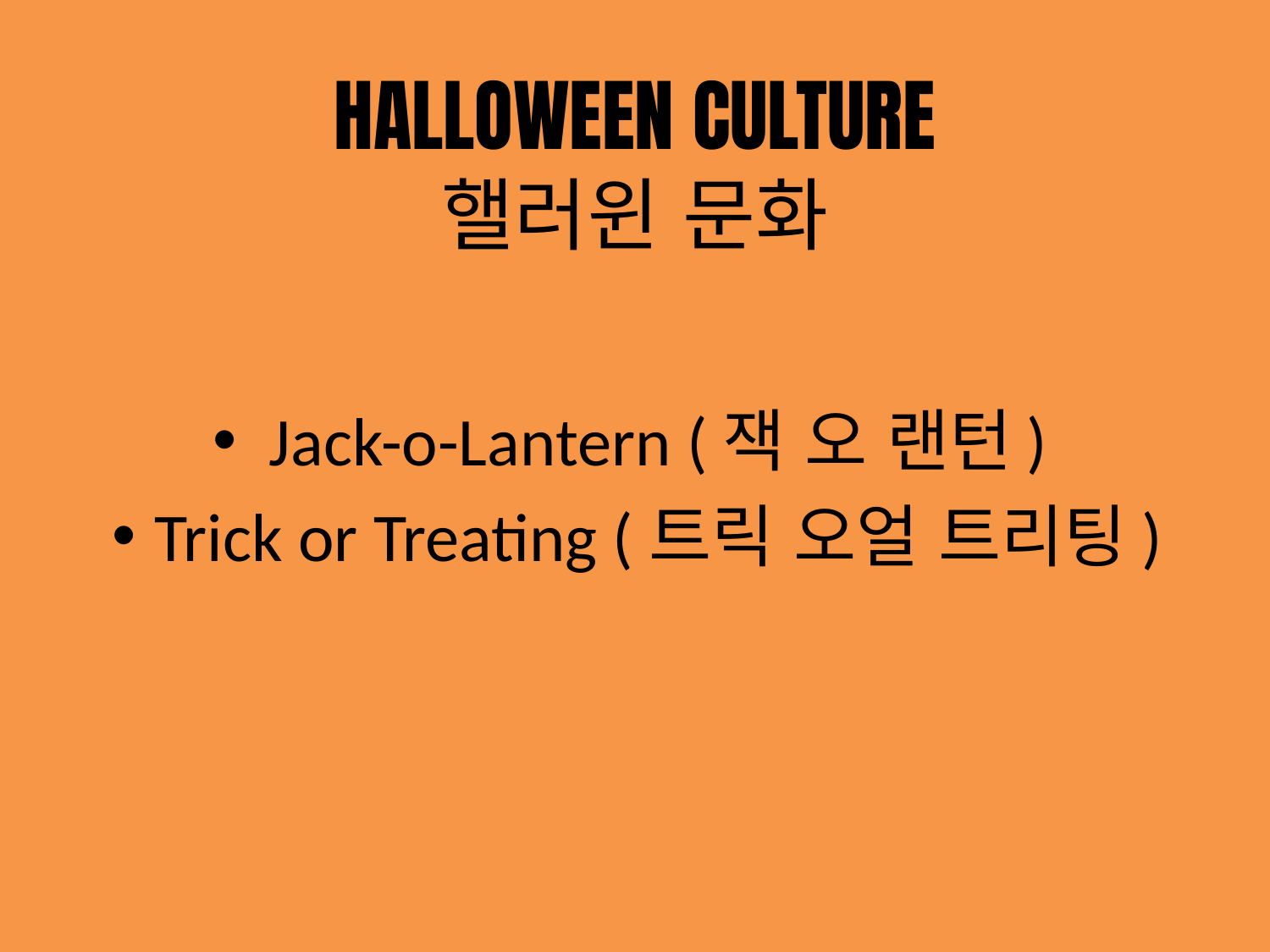

# HALLOWEEN CULTURE 핼러윈 문화
 Jack-o-Lantern (잭 오 랜턴)
 Trick or Treating (트릭 오얼 트리팅)